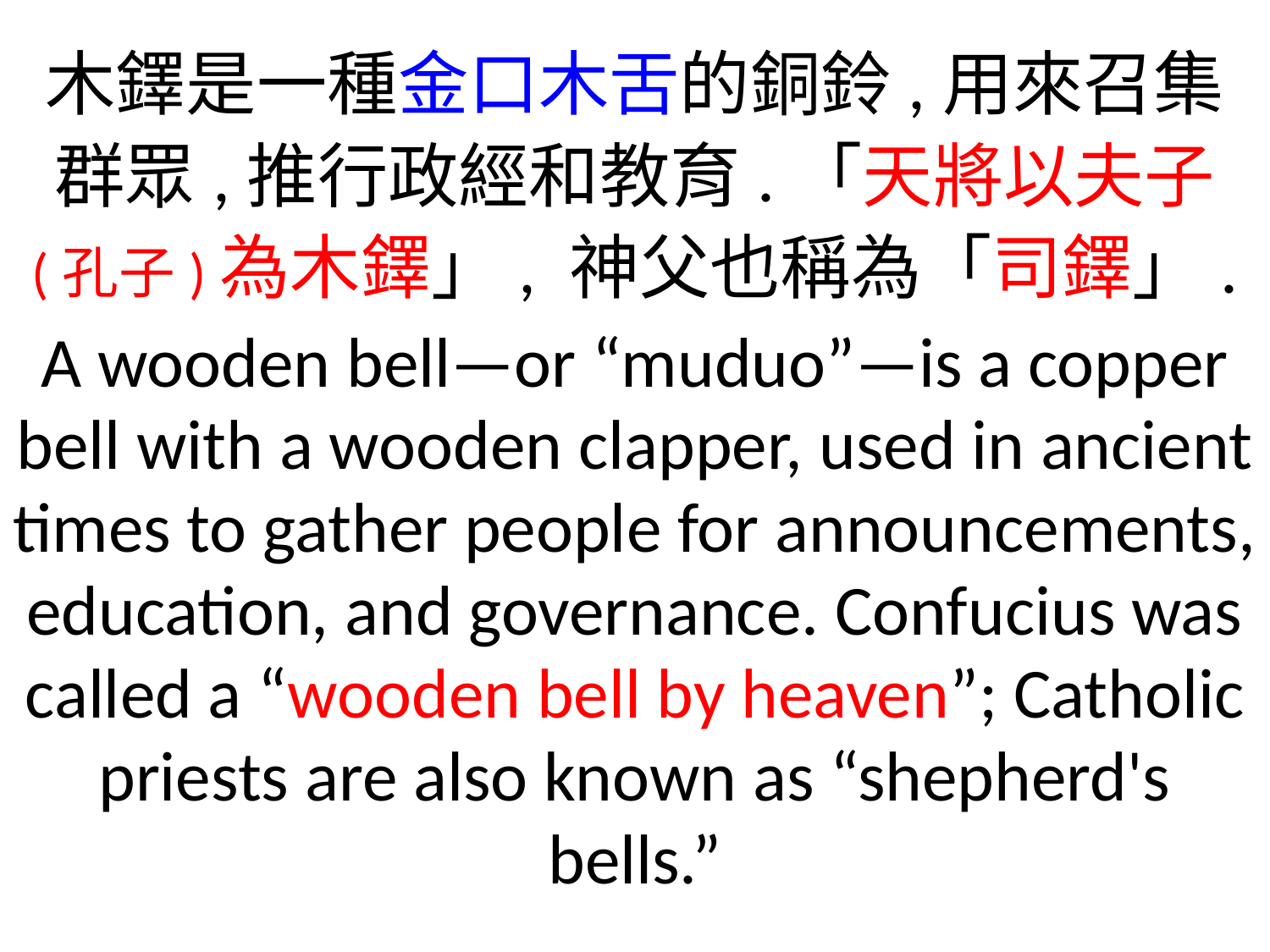

木鐸是一種金口木舌的銅鈴,用來召集群眾,推行政經和教育.「天將以夫子 (孔子)為木鐸」, 神父也稱為「司鐸」.
A wooden bell—or “muduo”—is a copper bell with a wooden clapper, used in ancient times to gather people for announcements, education, and governance. Confucius was called a “wooden bell by heaven”; Catholic priests are also known as “shepherd's bells.”